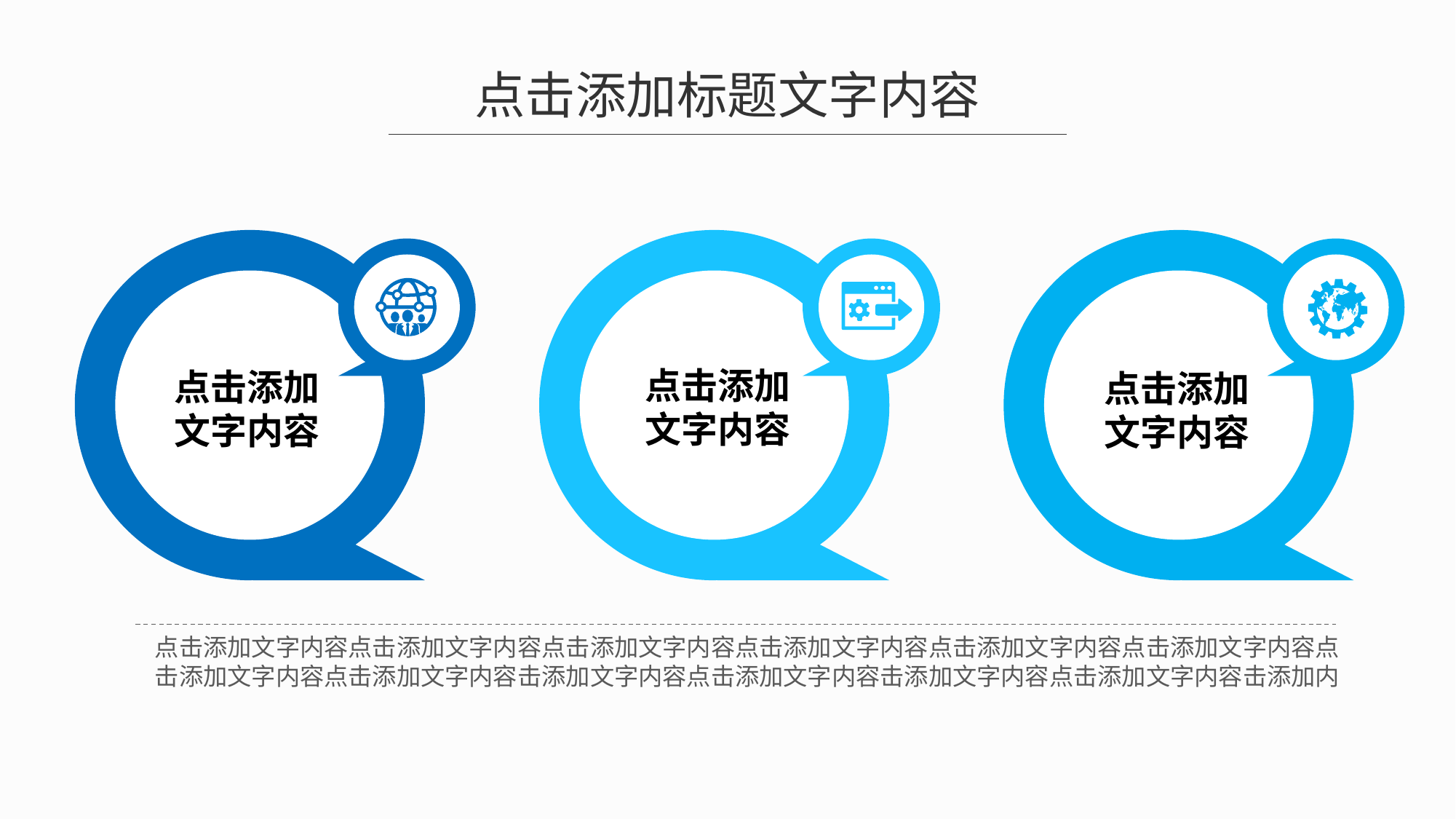

点击添加标题文字内容

点击添加
文字内容
点击添加
文字内容
点击添加
文字内容
点击添加文字内容点击添加文字内容点击添加文字内容点击添加文字内容点击添加文字内容点击添加文字内容点击添加文字内容点击添加文字内容击添加文字内容点击添加文字内容击添加文字内容点击添加文字内容击添加内